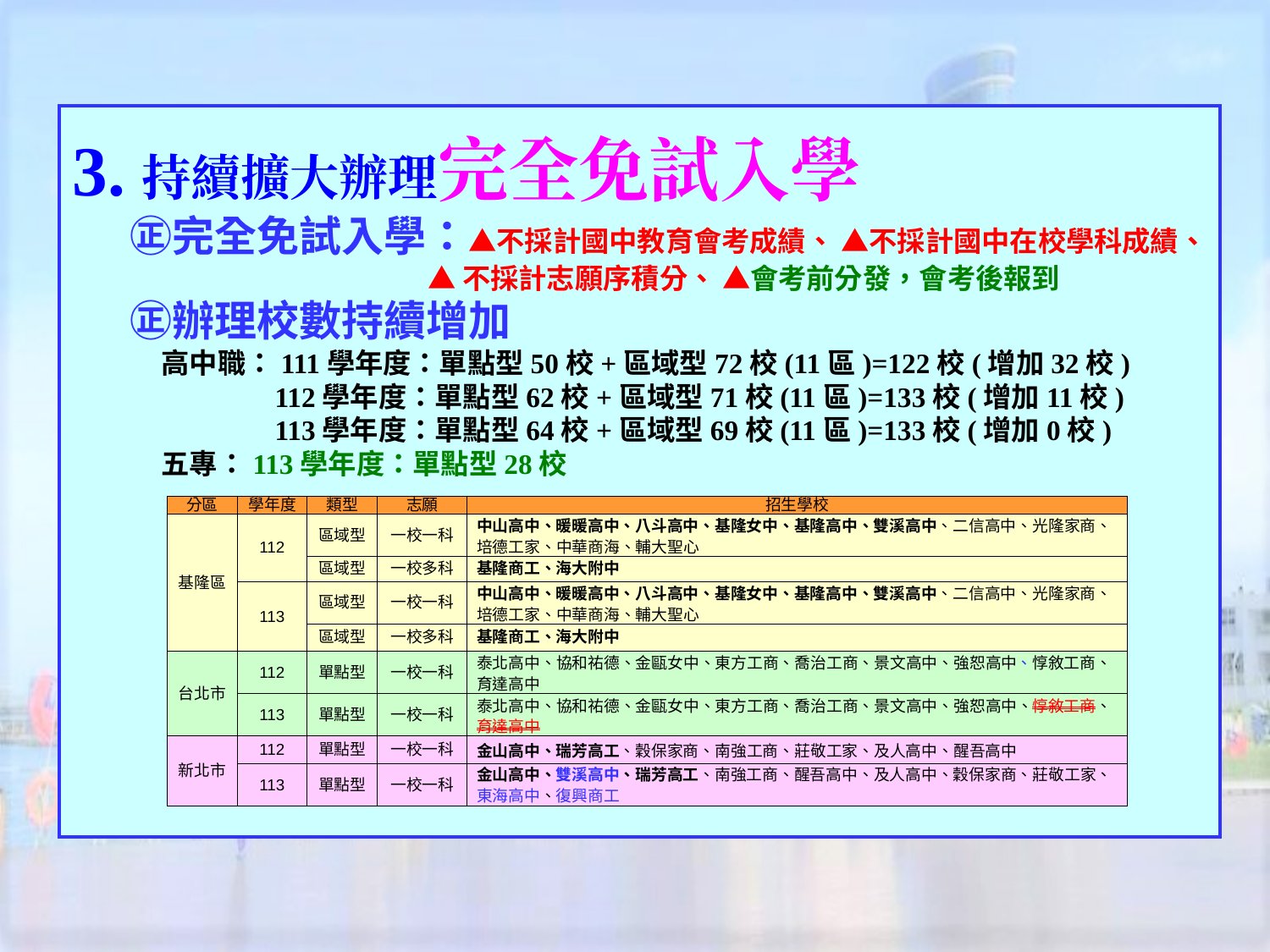

3.持續擴大辦理完全免試入學
     ㊣完全免試入學：▲不採計國中教育會考成績、 ▲不採計國中在校學科成績、
                                                        ▲不採計志願序積分、 ▲會考前分發，會考後報到
     ㊣辦理校數持續增加
             高中職：111學年度：單點型50校+區域型72校(11區)=122校(增加32校)
                             112學年度：單點型62校+區域型71校(11區)=133校(增加11校)
                             113學年度：單點型64校+區域型69校(11區)=133校(增加0校)
             五專：113學年度：單點型28校

| 分區 | 學年度 | 類型 | 志願 | 招生學校 |
| --- | --- | --- | --- | --- |
| 基隆區 | 112 | 區域型 | 一校一科 | 中山高中、暖暖高中、八斗高中、基隆女中、基隆高中、雙溪高中、二信高中、光隆家商、培德工家、中華商海、輔大聖心 |
|  |  | 區域型 | 一校多科 | 基隆商工、海大附中 |
|  | 113 | 區域型 | 一校一科 | 中山高中、暖暖高中、八斗高中、基隆女中、基隆高中、雙溪高中、二信高中、光隆家商、培德工家、中華商海、輔大聖心 |
|  |  | 區域型 | 一校多科 | 基隆商工、海大附中 |
| 台北市 | 112 | 單點型 | 一校一科 | 泰北高中、協和祐德、金甌女中、東方工商、喬治工商、景文高中、強恕高中、惇敘工商、育達高中 |
|  | 113 | 單點型 | 一校一科 | 泰北高中、協和祐德、金甌女中、東方工商、喬治工商、景文高中、強恕高中、惇敘工商、育達高中 |
| 新北市 | 112 | 單點型 | 一校一科 | 金山高中、瑞芳高工、穀保家商、南強工商、莊敬工家、及人高中、醒吾高中 |
|  | 113 | 單點型 | 一校一科 | 金山高中、雙溪高中、瑞芳高工、南強工商、醒吾高中、及人高中、穀保家商、莊敬工家、東海高中、復興商工 |